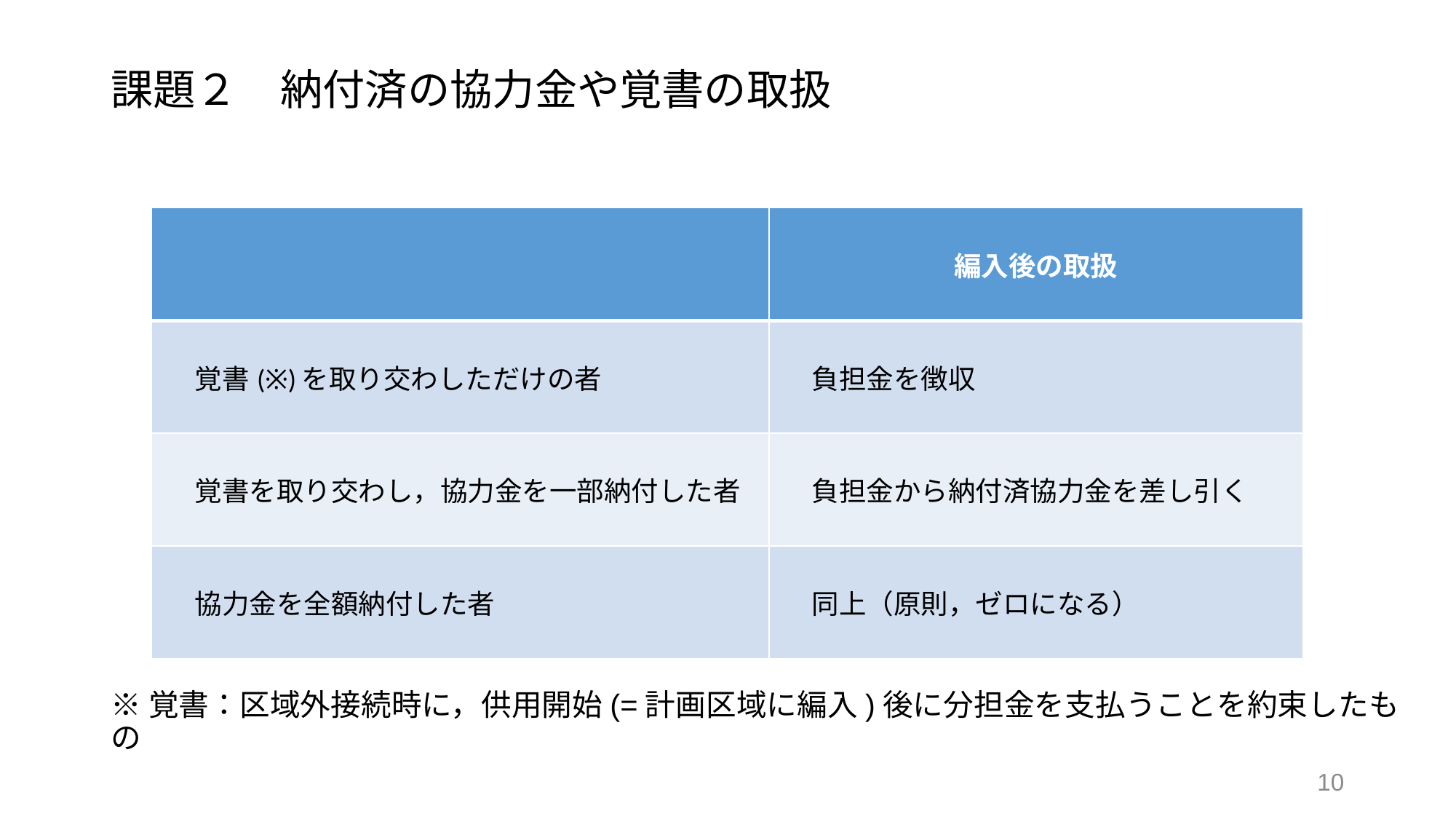

課題２　納付済の協力金や覚書の取扱

|  | 編入後の取扱 |
| --- | --- |
| 覚書(※)を取り交わしただけの者 | 負担金を徴収 |
| 覚書を取り交わし，協力金を一部納付した者 | 負担金から納付済協力金を差し引く |
| 協力金を全額納付した者 | 同上（原則，ゼロになる） |
※覚書：区域外接続時に，供用開始(=計画区域に編入)後に分担金を支払うことを約束したもの

10